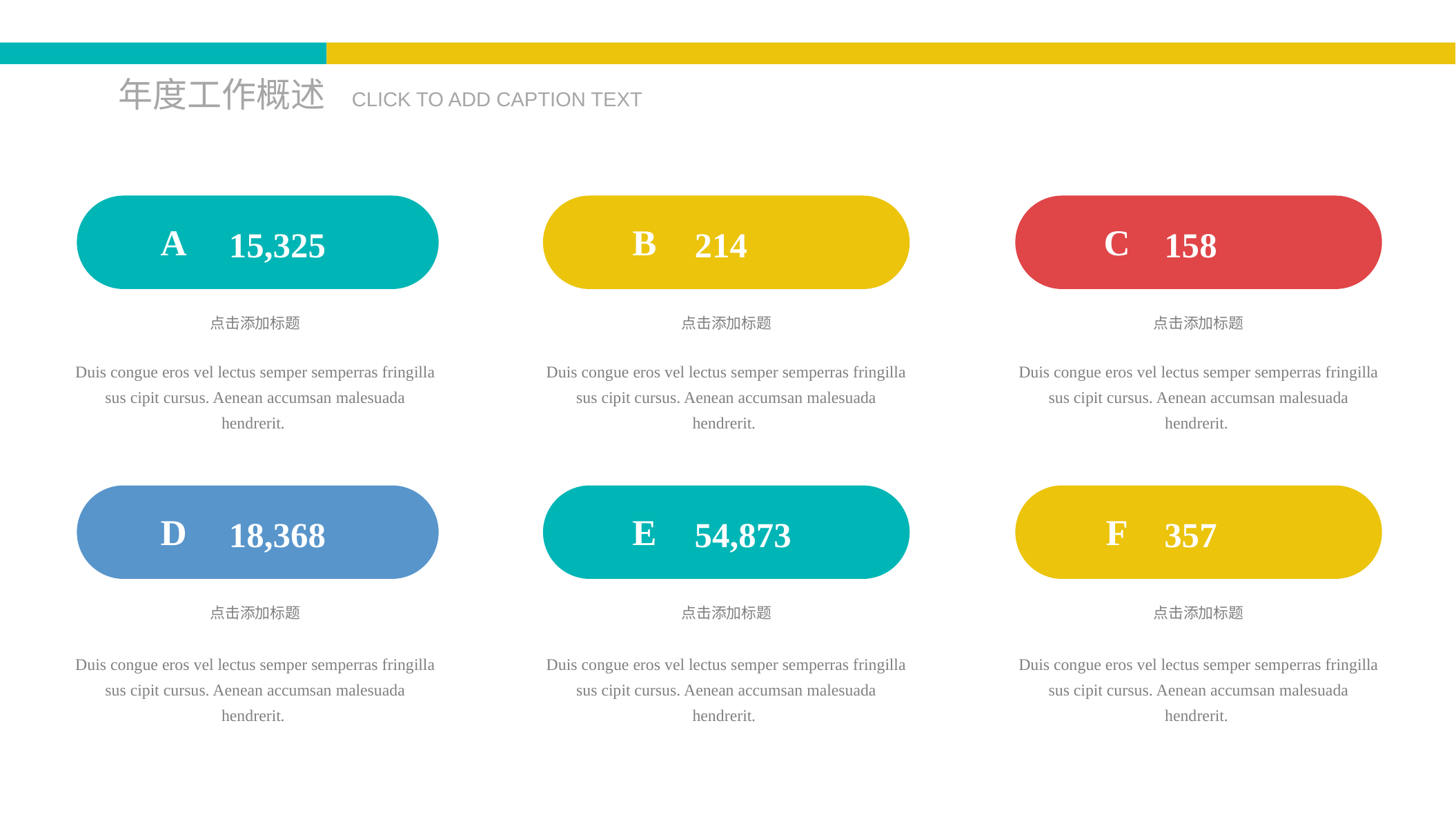

年度工作概述
CLICK TO ADD CAPTION TEXT
A
B
C
15,325
214
158
点击添加标题
点击添加标题
点击添加标题
Duis congue eros vel lectus semper semperras fringilla sus cipit cursus. Aenean accumsan malesuada hendrerit.
Duis congue eros vel lectus semper semperras fringilla sus cipit cursus. Aenean accumsan malesuada hendrerit.
Duis congue eros vel lectus semper semperras fringilla sus cipit cursus. Aenean accumsan malesuada hendrerit.
D
E
F
18,368
54,873
357
点击添加标题
点击添加标题
点击添加标题
Duis congue eros vel lectus semper semperras fringilla sus cipit cursus. Aenean accumsan malesuada hendrerit.
Duis congue eros vel lectus semper semperras fringilla sus cipit cursus. Aenean accumsan malesuada hendrerit.
Duis congue eros vel lectus semper semperras fringilla sus cipit cursus. Aenean accumsan malesuada hendrerit.